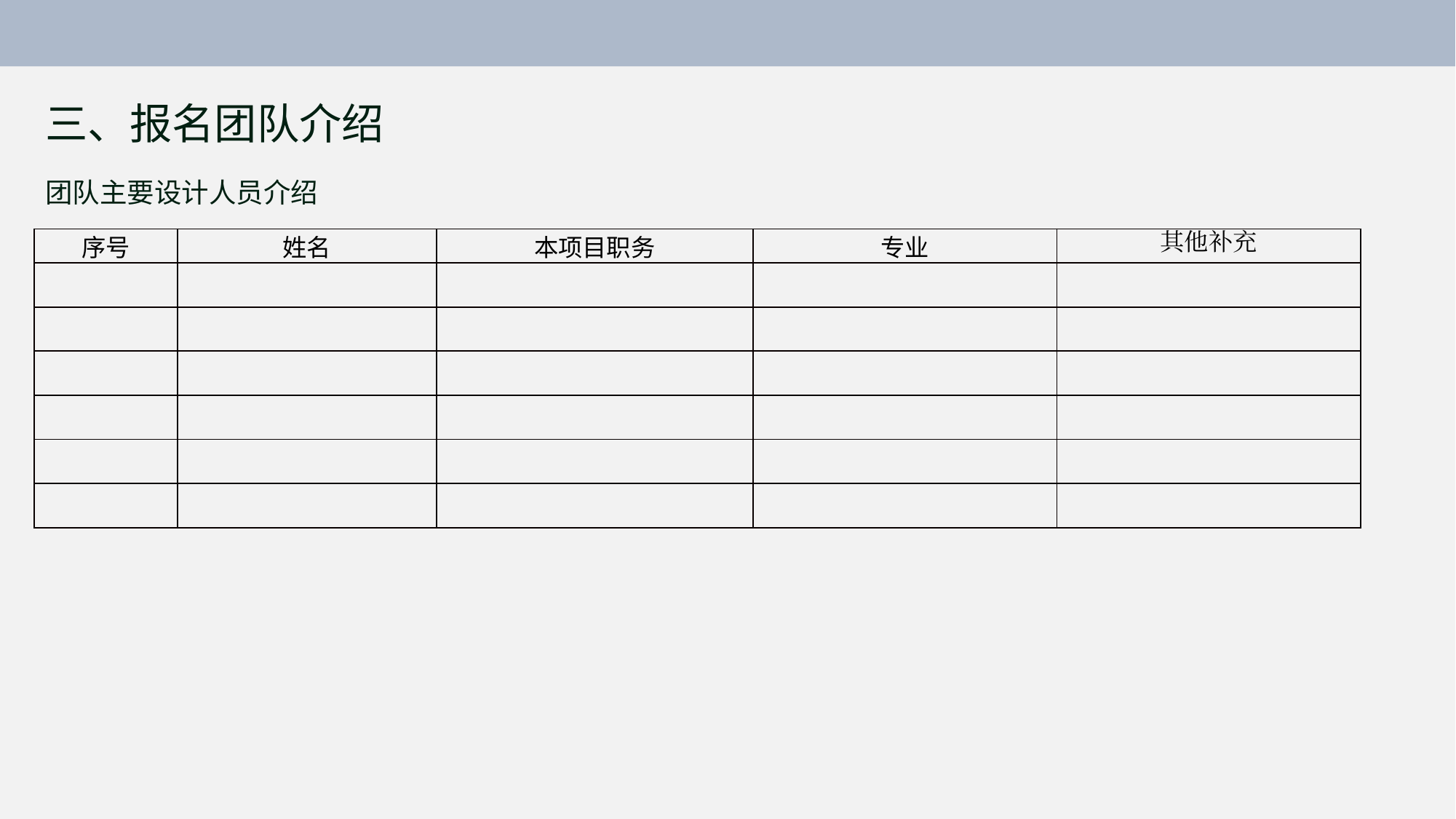

三、报名团队介绍
团队主要设计人员介绍
| 序号 | 姓名 | 本项目职务 | 专业 | 其他补充 |
| --- | --- | --- | --- | --- |
|  |  |  |  |  |
|  |  |  |  |  |
|  |  |  |  |  |
|  |  |  |  |  |
|  |  |  |  |  |
|  |  |  |  |  |